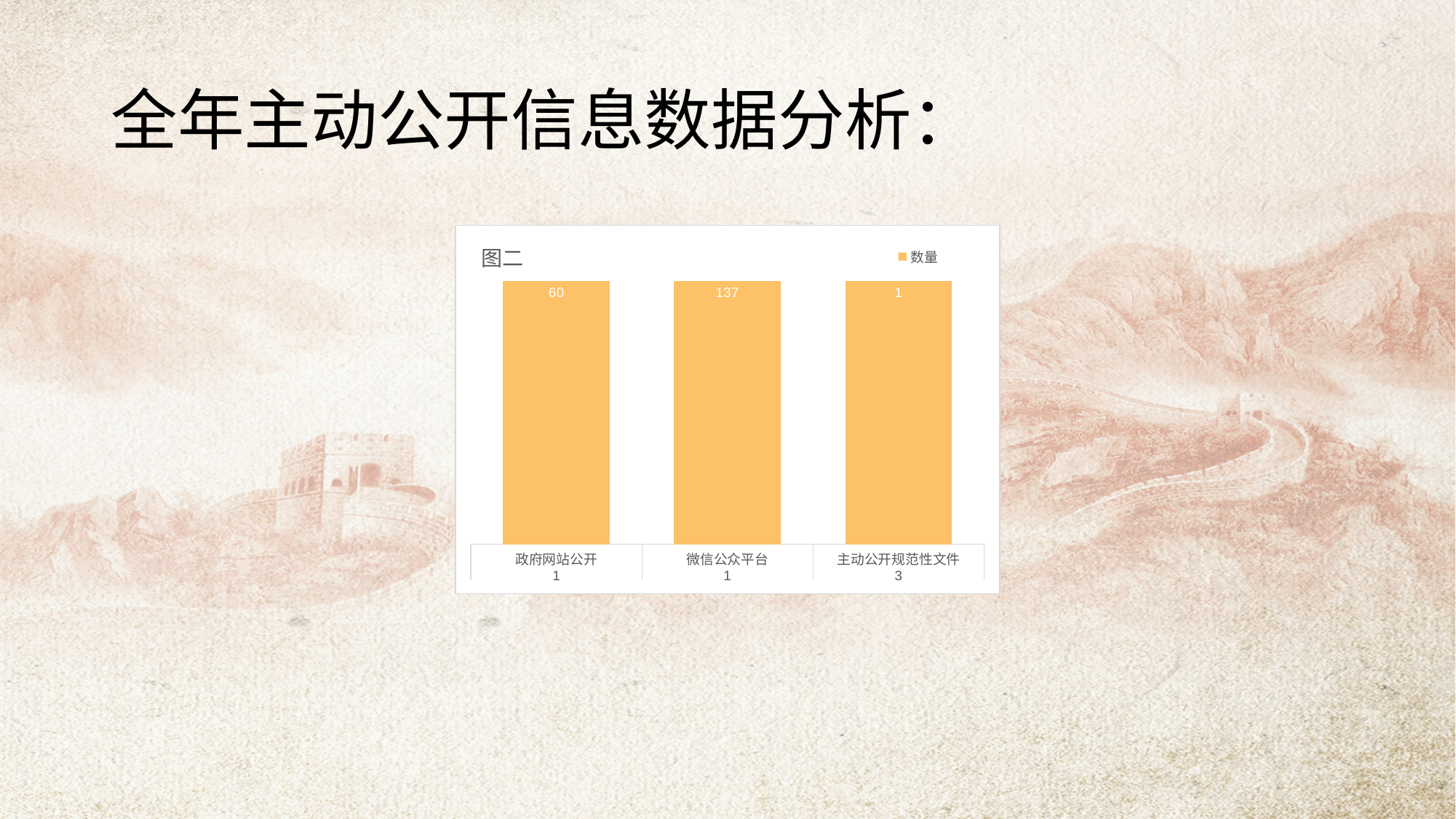

# 全年主动公开信息数据分析：

### Chart: 图二

| Category | 数量 |
|---|---|
| 政府网站公开 | 60.0 |
| 微信公众平台 | 137.0 |
| 主动公开规范性文件 | 1.0 |